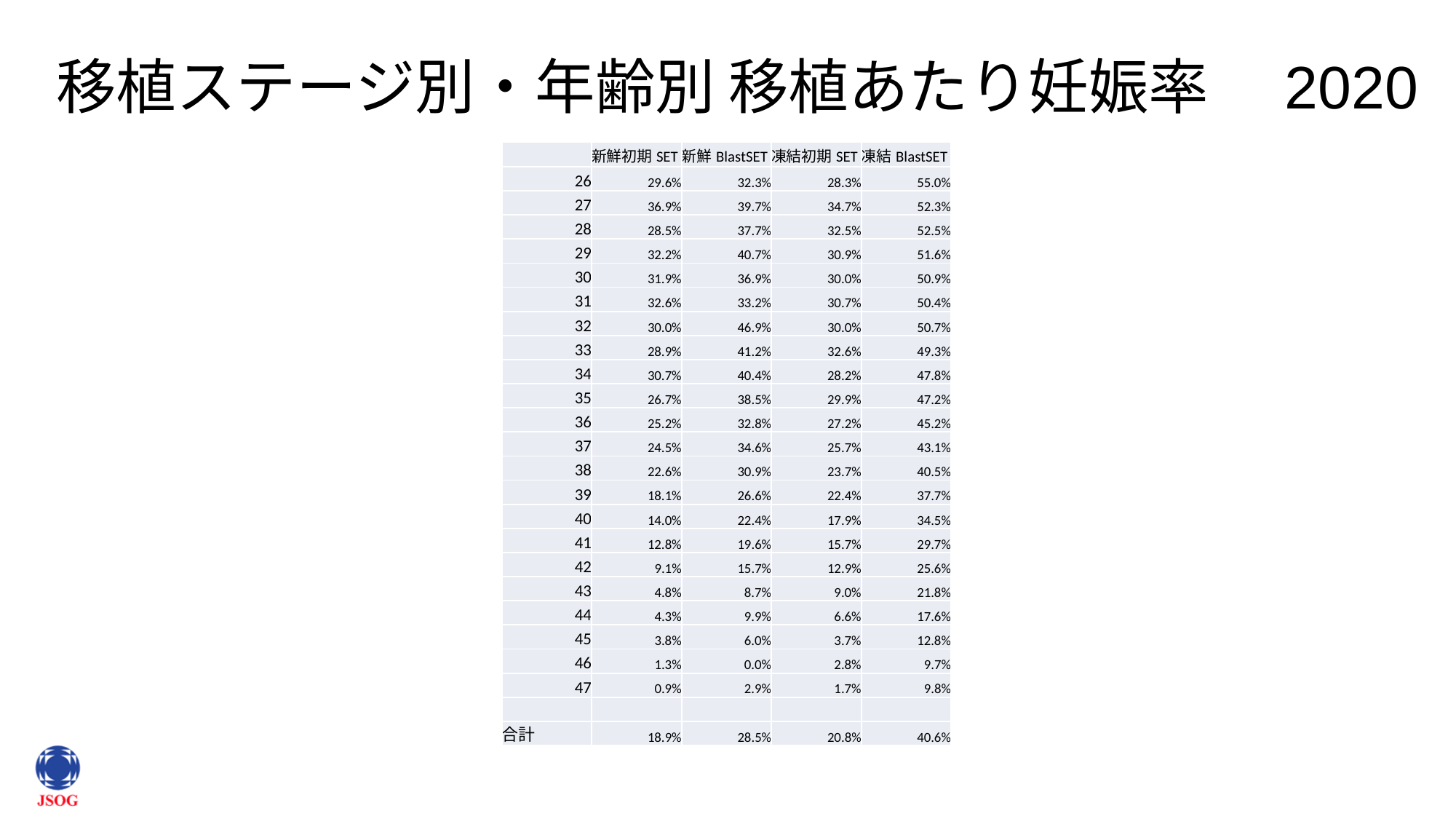

# 移植ステージ別・年齢別 移植あたり妊娠率　2020
|  | 新鮮初期SET | 新鮮BlastSET | 凍結初期SET | 凍結BlastSET |
| --- | --- | --- | --- | --- |
| 26 | 29.6% | 32.3% | 28.3% | 55.0% |
| 27 | 36.9% | 39.7% | 34.7% | 52.3% |
| 28 | 28.5% | 37.7% | 32.5% | 52.5% |
| 29 | 32.2% | 40.7% | 30.9% | 51.6% |
| 30 | 31.9% | 36.9% | 30.0% | 50.9% |
| 31 | 32.6% | 33.2% | 30.7% | 50.4% |
| 32 | 30.0% | 46.9% | 30.0% | 50.7% |
| 33 | 28.9% | 41.2% | 32.6% | 49.3% |
| 34 | 30.7% | 40.4% | 28.2% | 47.8% |
| 35 | 26.7% | 38.5% | 29.9% | 47.2% |
| 36 | 25.2% | 32.8% | 27.2% | 45.2% |
| 37 | 24.5% | 34.6% | 25.7% | 43.1% |
| 38 | 22.6% | 30.9% | 23.7% | 40.5% |
| 39 | 18.1% | 26.6% | 22.4% | 37.7% |
| 40 | 14.0% | 22.4% | 17.9% | 34.5% |
| 41 | 12.8% | 19.6% | 15.7% | 29.7% |
| 42 | 9.1% | 15.7% | 12.9% | 25.6% |
| 43 | 4.8% | 8.7% | 9.0% | 21.8% |
| 44 | 4.3% | 9.9% | 6.6% | 17.6% |
| 45 | 3.8% | 6.0% | 3.7% | 12.8% |
| 46 | 1.3% | 0.0% | 2.8% | 9.7% |
| 47 | 0.9% | 2.9% | 1.7% | 9.8% |
|  |  |  |  |  |
| 合計 | 18.9% | 28.5% | 20.8% | 40.6% |